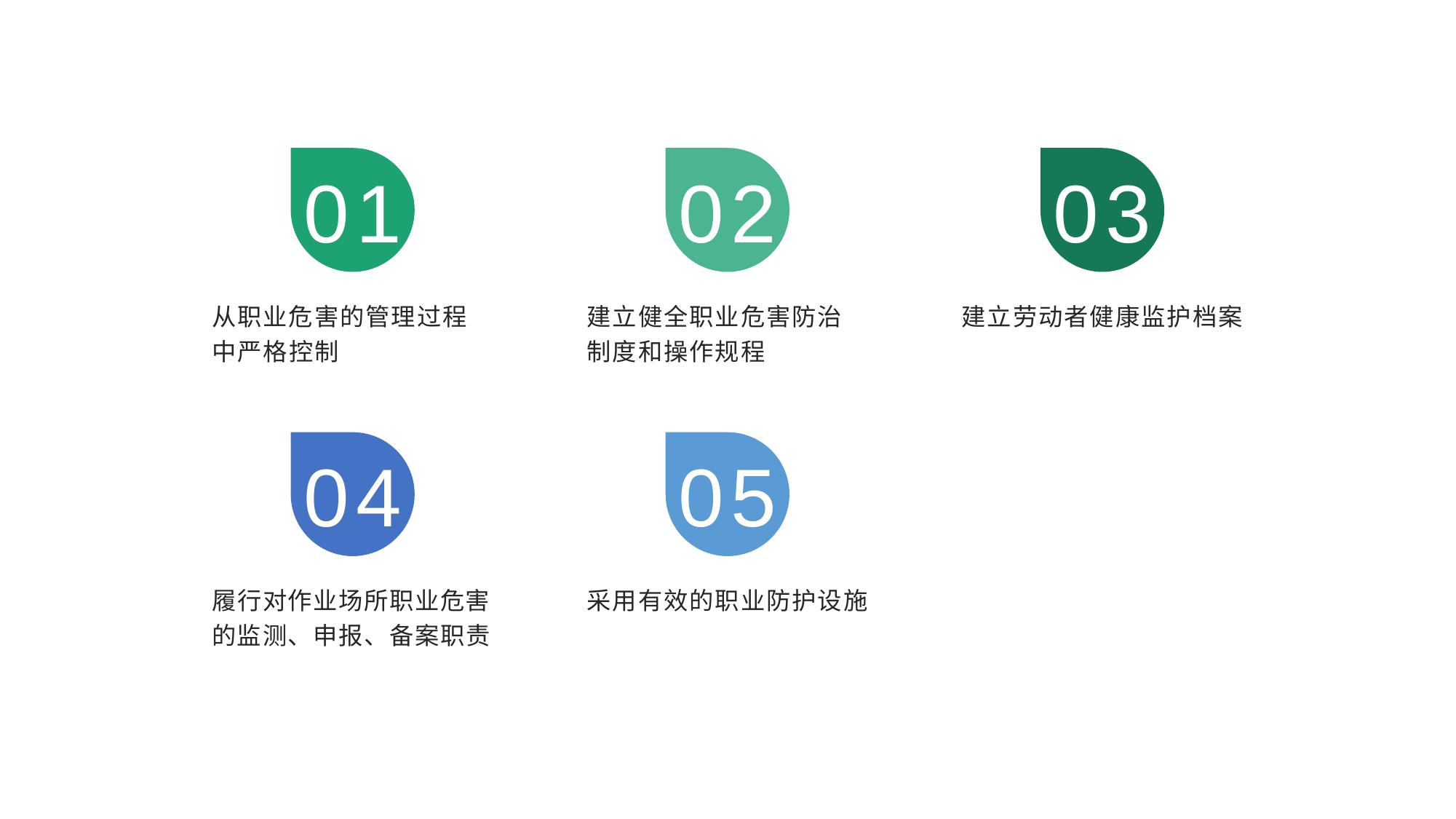

01
02
03
从职业危害的管理过程中严格控制
建立健全职业危害防治制度和操作规程
建立劳动者健康监护档案

04
05
履行对作业场所职业危害的监测、申报、备案职责
采用有效的职业防护设施